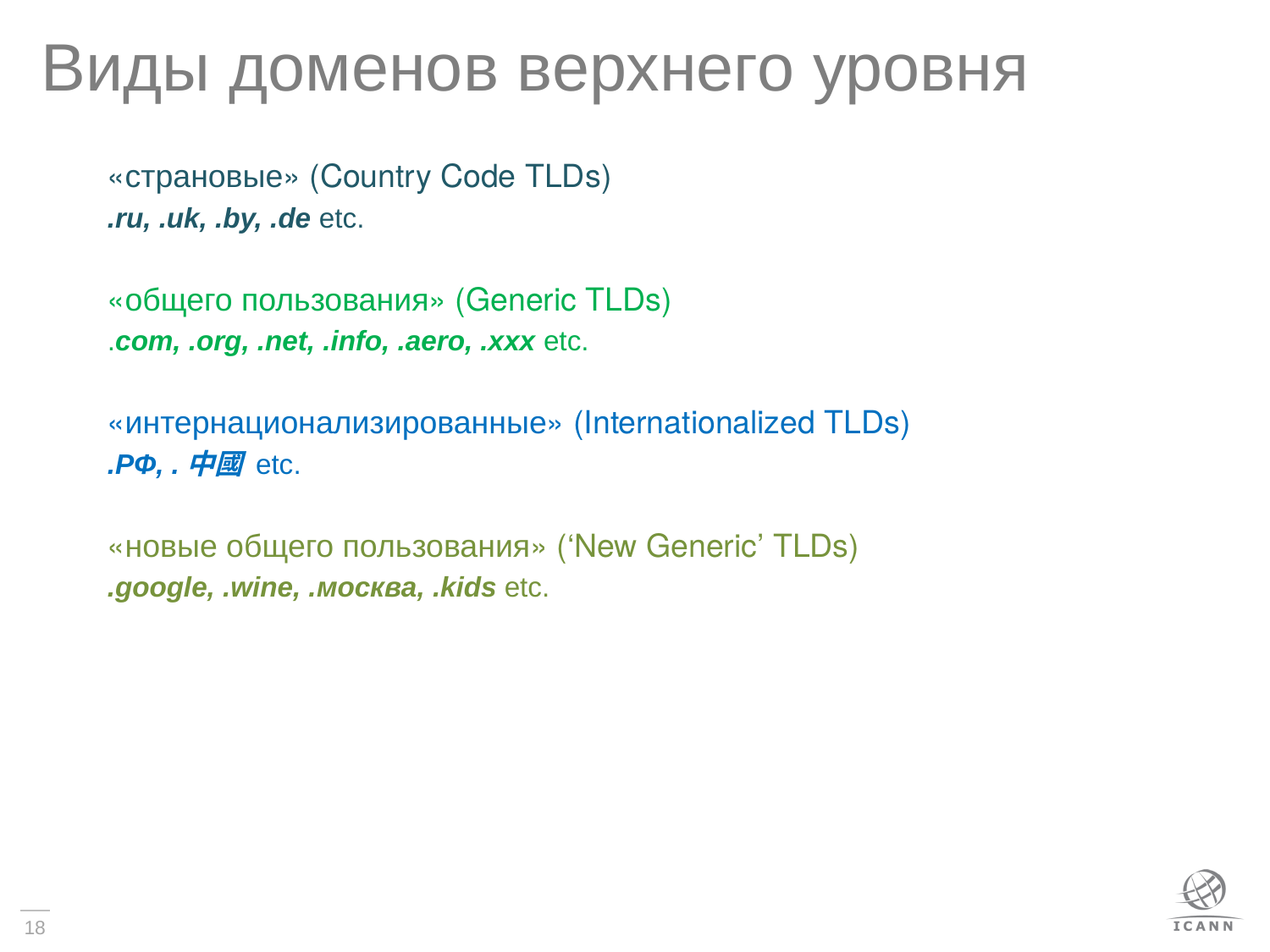

# Виды доменов верхнего уровня
«страновые» (Country Code TLDs)
.ru, .uk, .by, .de etc.

«общего пользования» (Generic TLDs)
.com, .org, .net, .info, .aero, .xxx etc.

«интернационализированные» (Internationalized TLDs)
.РФ, .中國 etc.

«новые общего пользования» (‘New Generic’ TLDs)
.google, .wine, .москва, .kids etc.